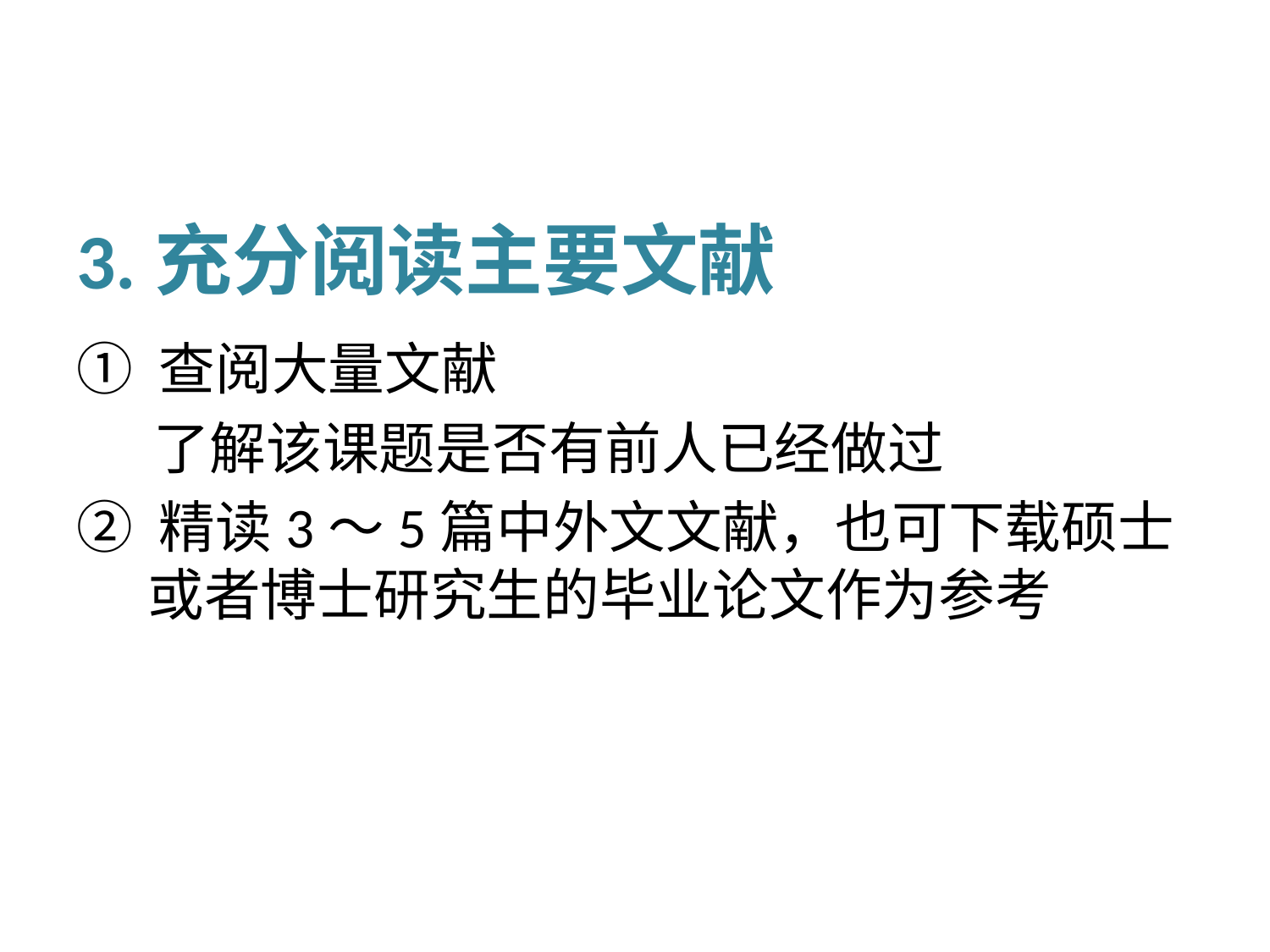

# 3.充分阅读主要文献
① 查阅大量文献
     了解该课题是否有前人已经做过
② 精读3～5篇中外文文献，也可下载硕士或者博士研究生的毕业论文作为参考